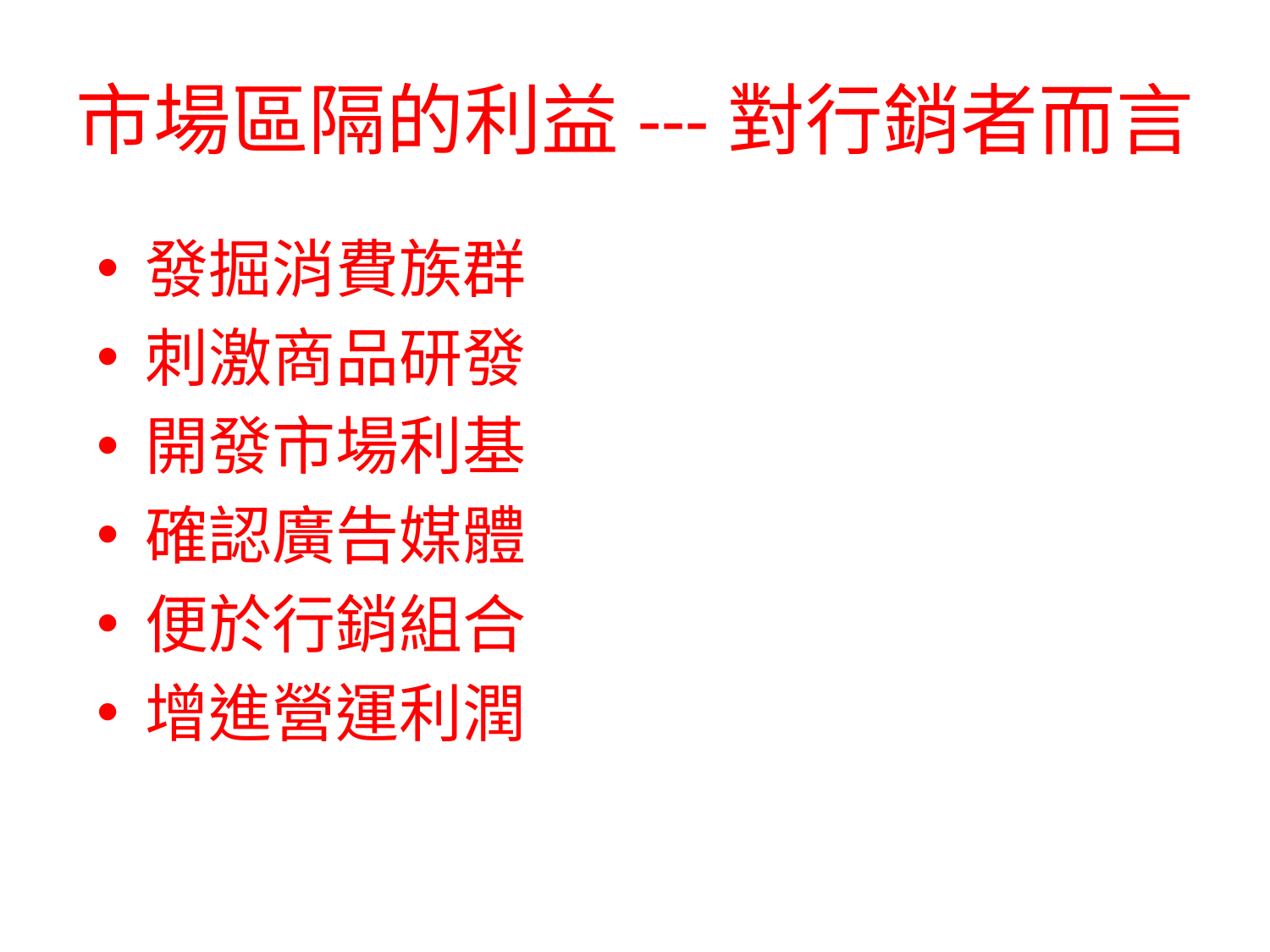

# 市場區隔的利益---對行銷者而言
發掘消費族群
刺激商品研發
開發市場利基
確認廣告媒體
便於行銷組合
增進營運利潤